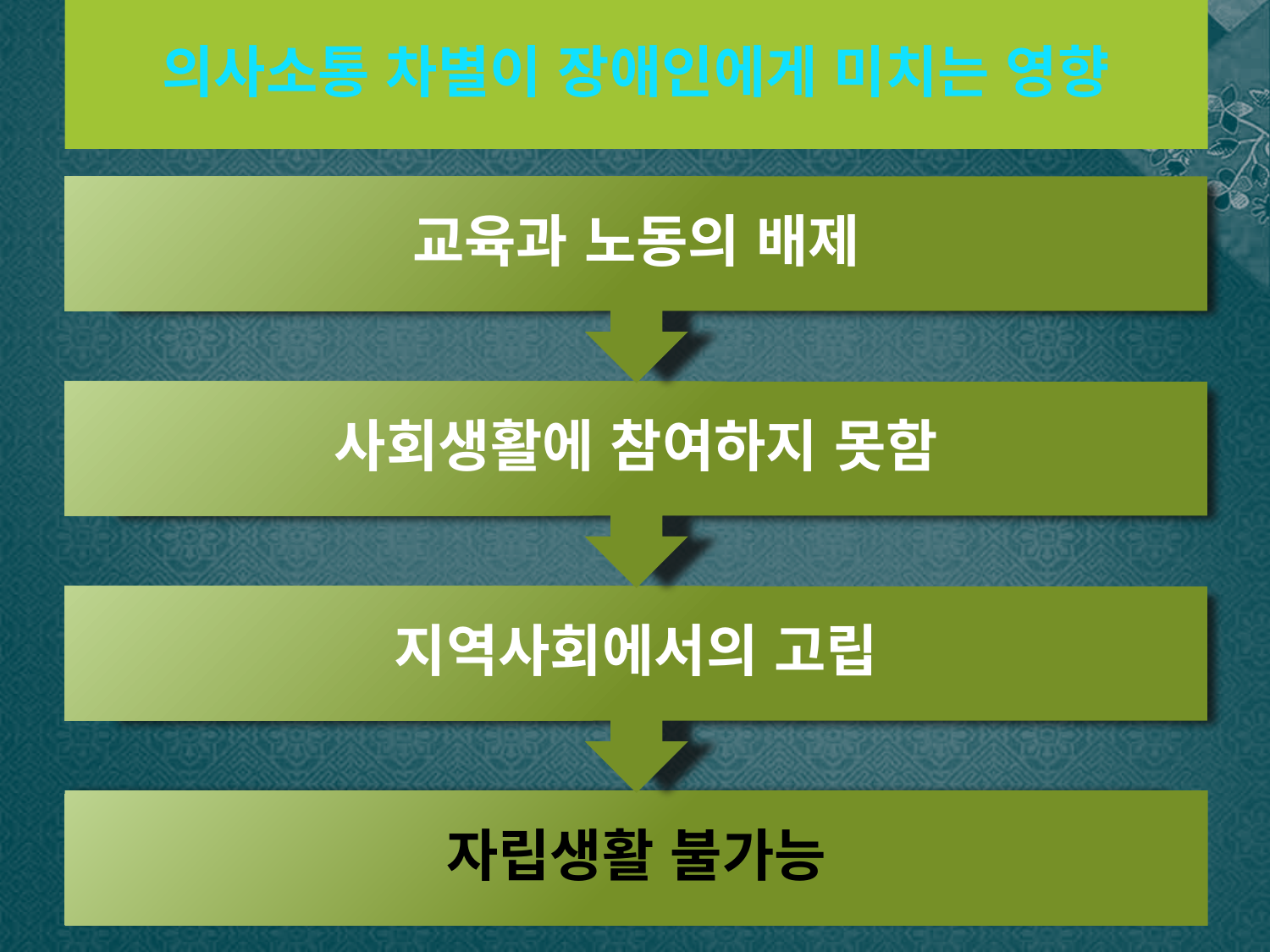

의사소통 차별이 장애인에게 미치는 영향
자립생활 불가능
지역사회에서의 고립
사회생활에 참여하지 못함
교육과 노동의 배제